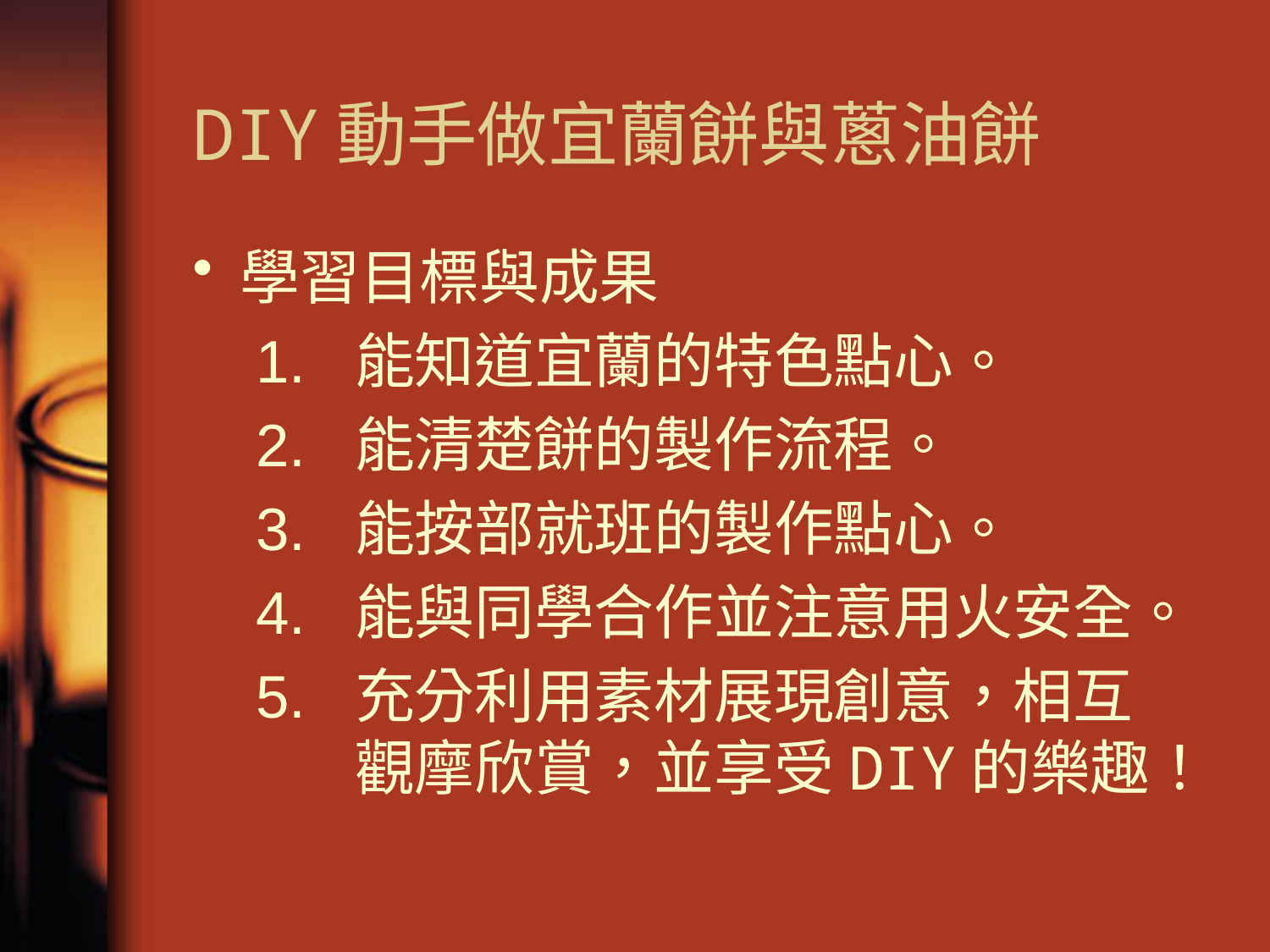

# DIY動手做宜蘭餅與蔥油餅
學習目標與成果
能知道宜蘭的特色點心。
能清楚餅的製作流程。
能按部就班的製作點心。
能與同學合作並注意用火安全。
充分利用素材展現創意，相互觀摩欣賞，並享受DIY的樂趣！